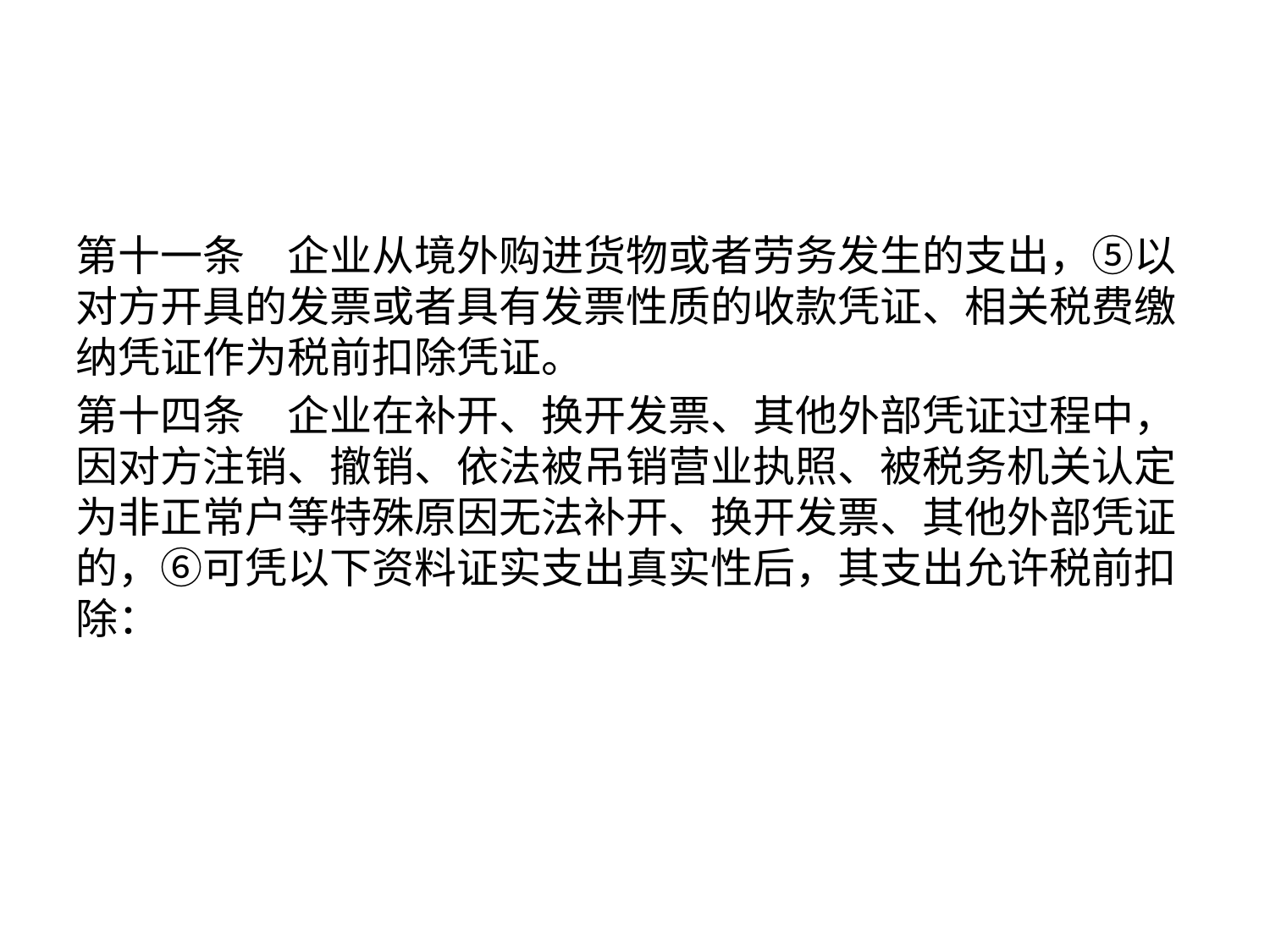

第十一条　企业从境外购进货物或者劳务发生的支出，⑤以对方开具的发票或者具有发票性质的收款凭证、相关税费缴纳凭证作为税前扣除凭证。
第十四条　企业在补开、换开发票、其他外部凭证过程中，因对方注销、撤销、依法被吊销营业执照、被税务机关认定为非正常户等特殊原因无法补开、换开发票、其他外部凭证的，⑥可凭以下资料证实支出真实性后，其支出允许税前扣除：